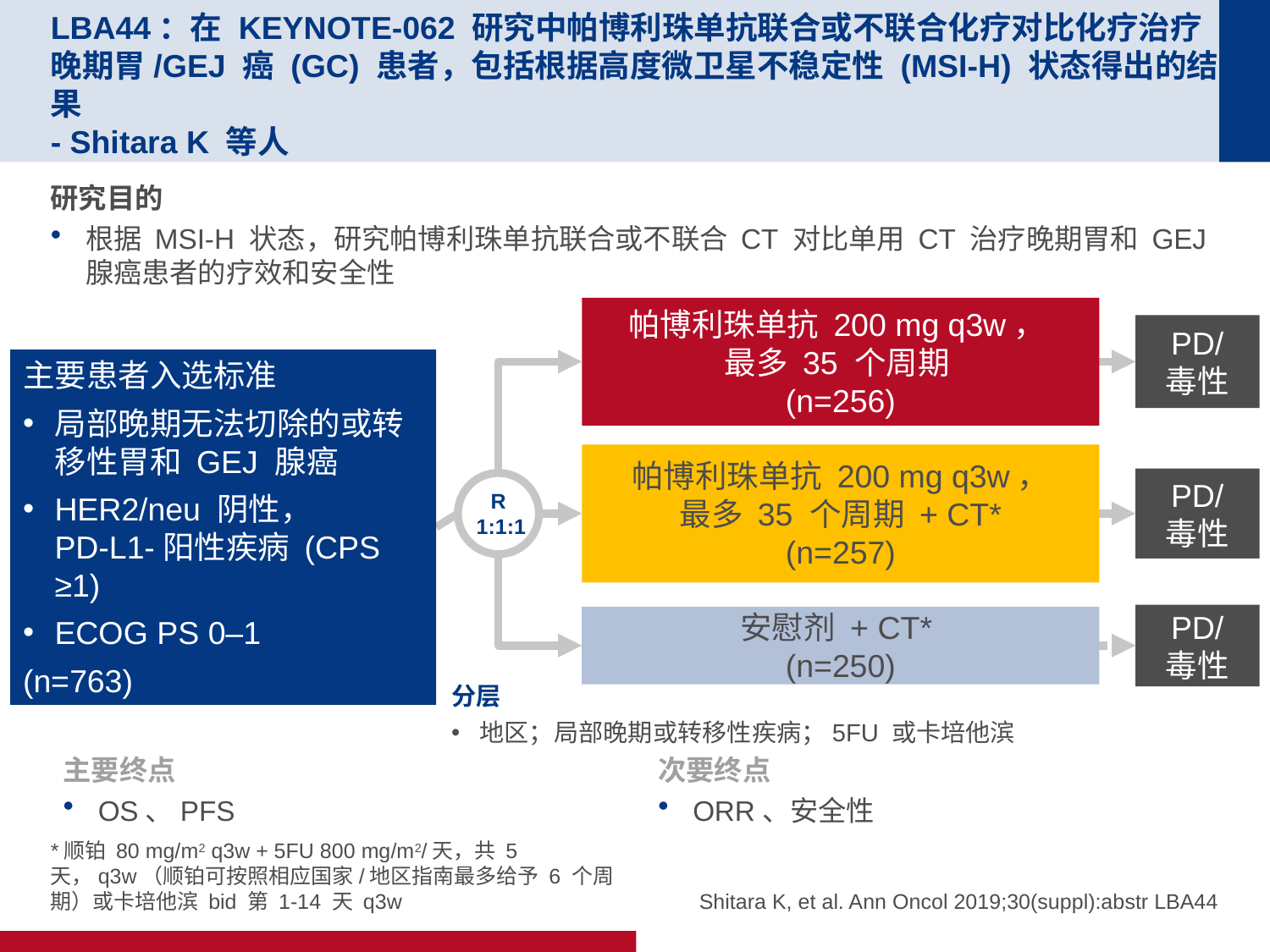

# LBA44：在 KEYNOTE-062 研究中帕博利珠单抗联合或不联合化疗对比化疗治疗晚期胃/GEJ 癌 (GC) 患者，包括根据高度微卫星不稳定性 (MSI-H) 状态得出的结果 - Shitara K 等人
研究目的
根据 MSI-H 状态，研究帕博利珠单抗联合或不联合 CT 对比单用 CT 治疗晚期胃和 GEJ 腺癌患者的疗效和安全性
帕博利珠单抗 200 mg q3w，
最多 35 个周期
(n=256)
PD/
毒性
主要患者入选标准
局部晚期无法切除的或转移性胃和 GEJ 腺癌
HER2/neu 阴性，
PD-L1-阳性疾病 (CPS ≥1)
ECOG PS 0–1
(n=763)
帕博利珠单抗 200 mg q3w，
最多 35 个周期 + CT*
(n=257)
PD/
毒性
R
 1:1:1
PD/
毒性
安慰剂 + CT*
(n=250)
分层
地区；局部晚期或转移性疾病；5FU 或卡培他滨
主要终点
OS、PFS
次要终点
ORR、安全性
*顺铂 80 mg/m2 q3w + 5FU 800 mg/m2/天，共 5 天，q3w（顺铂可按照相应国家/地区指南最多给予 6 个周期）或卡培他滨 bid 第 1-14 天 q3w
Shitara K, et al. Ann Oncol 2019;30(suppl):abstr LBA44